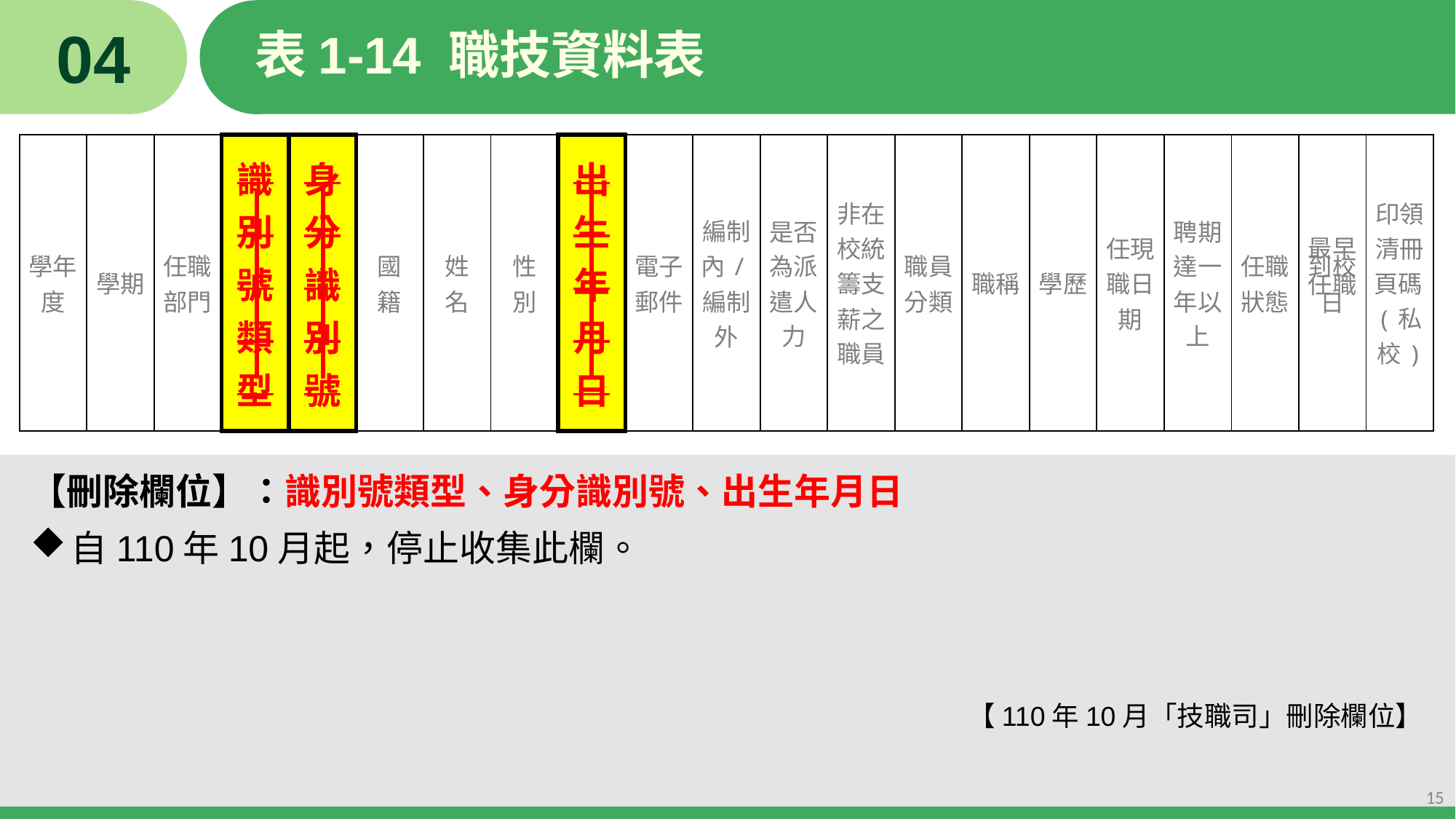

04
# 表1-14 職技資料表
| 學年度 | 學期 | 任職部門 | 識別號類型 | 身分識別號 | 國籍 | 姓名 | 性別 | 出生年月日 | 電子郵件 | 編制內/編制外 | 是否為派遣人力 | 非在校統籌支薪之職員 | 職員分類 | 職稱 | 學歷 | 任現職日期 | 聘期達一年以上 | 任職狀態 | 最早到校任職日 | 印領清冊頁碼(私校) |
| --- | --- | --- | --- | --- | --- | --- | --- | --- | --- | --- | --- | --- | --- | --- | --- | --- | --- | --- | --- | --- |
【刪除欄位】：識別號類型、身分識別號、出生年月日
自110年10月起，停止收集此欄。

【110年10月「技職司」刪除欄位】

15